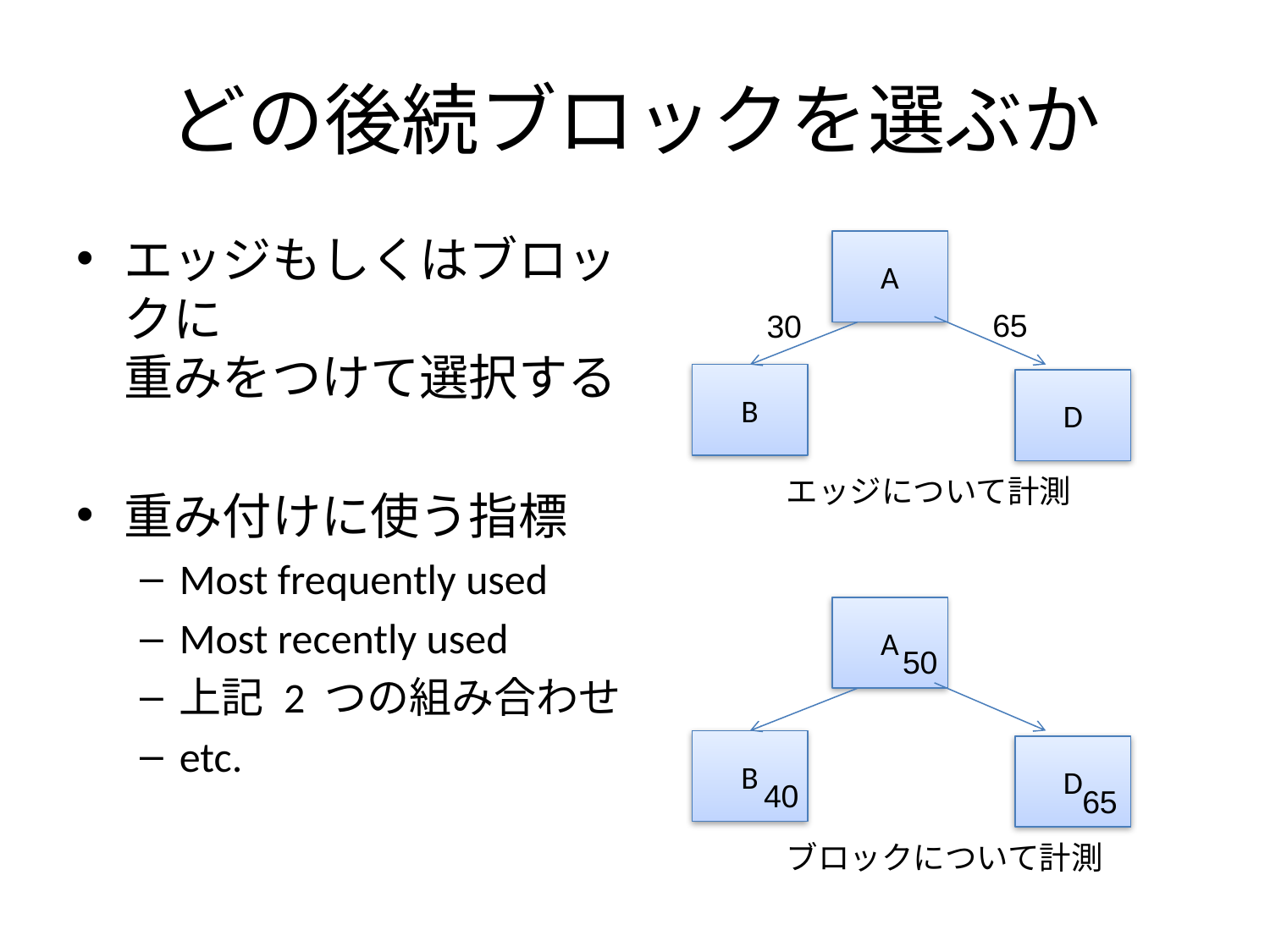

# どの後続ブロックを選ぶか
エッジもしくはブロックに
重みをつけて選択する

重み付けに使う指標
Most frequently used
Most recently used
上記 2 つの組み合わせ
etc.

A
65
30
B
D
エッジについて計測
A
50
B
D
40
65
ブロックについて計測